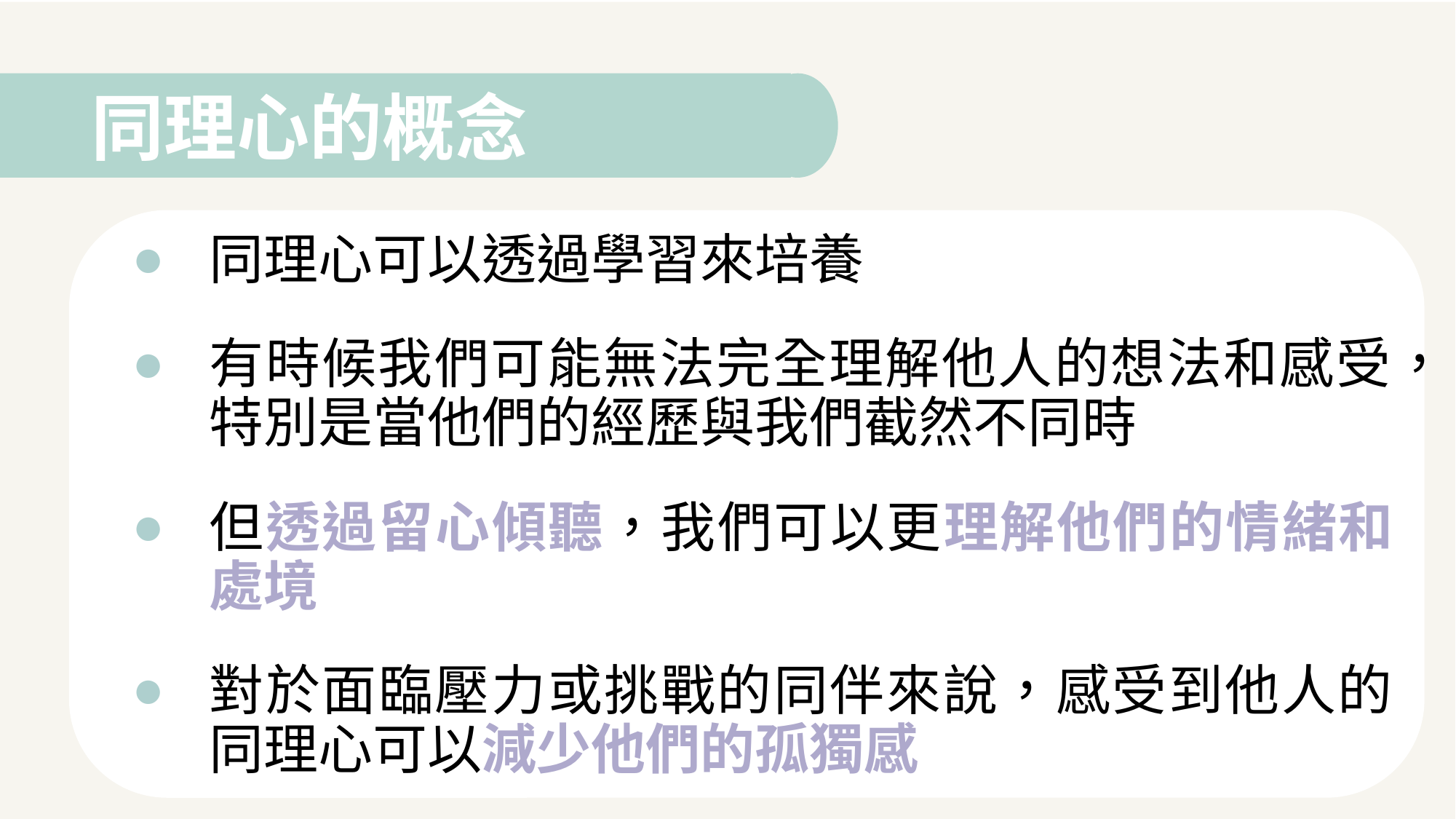

同理心的概念

同理心可以透過學習來培養
有時候我們可能無法完全理解他人的想法和感受，特別是當他們的經歷與我們截然不同時
但透過留心傾聽，我們可以更理解他們的情緒和處境
對於面臨壓力或挑戰的同伴來說，感受到他人的同理心可以減少他們的孤獨感